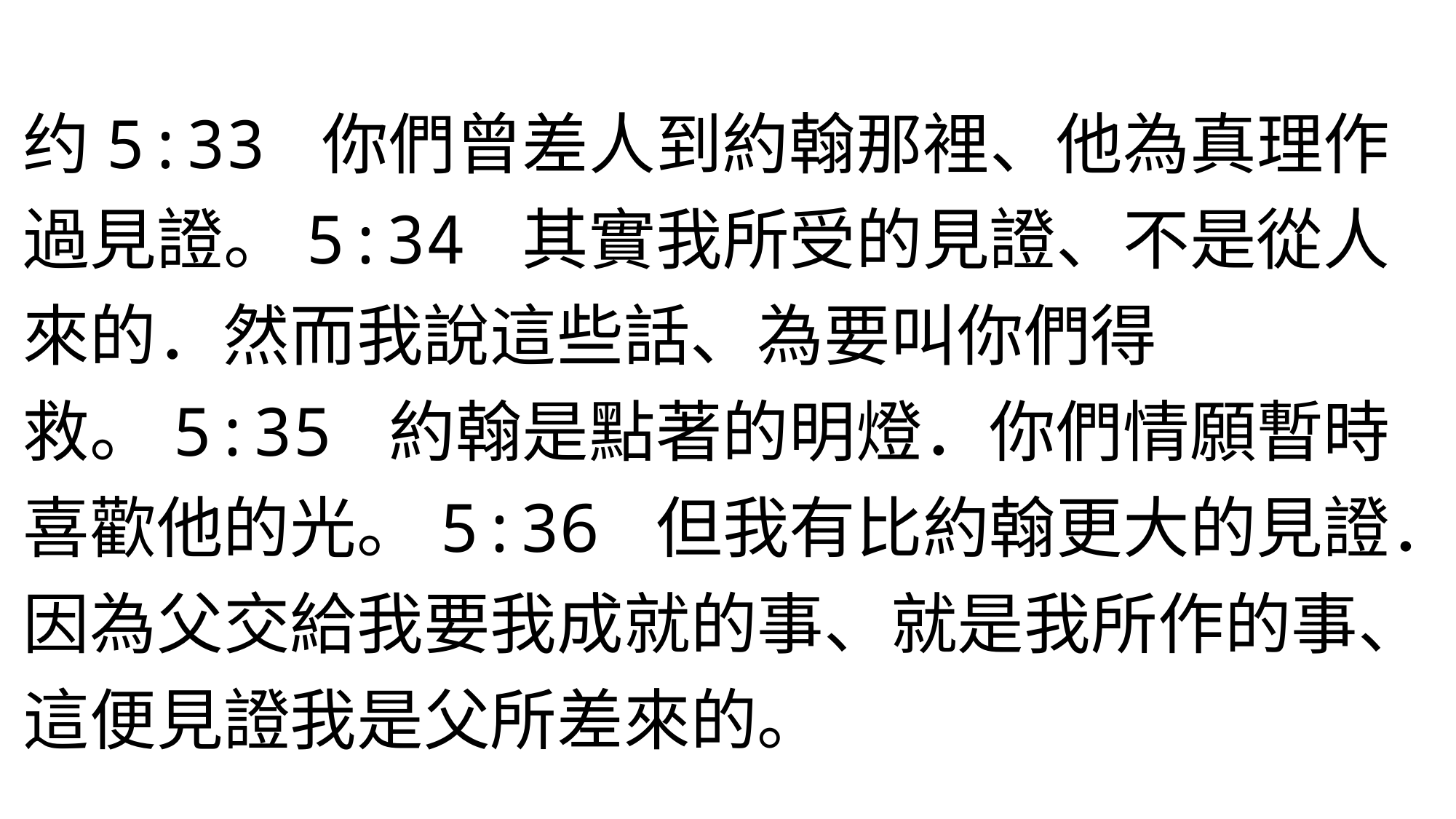

#
约5:33 你們曾差人到約翰那裡、他為真理作過見證。5:34 其實我所受的見證、不是從人來的．然而我說這些話、為要叫你們得救。5:35 約翰是點著的明燈．你們情願暫時喜歡他的光。5:36 但我有比約翰更大的見證．因為父交給我要我成就的事、就是我所作的事、這便見證我是父所差來的。